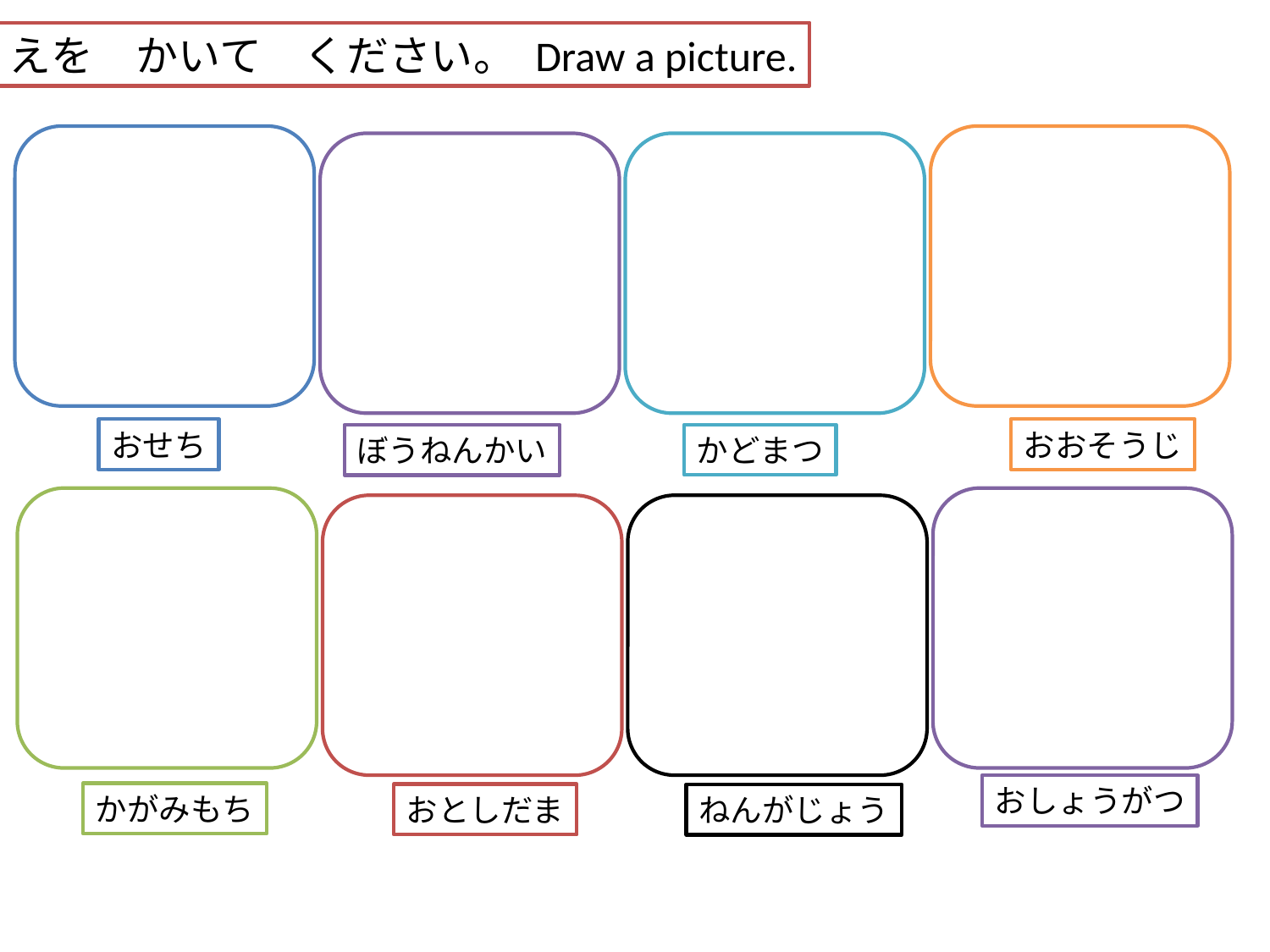

えを　かいて　ください。 Draw a picture.

おせち
おおそうじ
かどまつ
ぼうねんかい

おしょうがつ
かがみもち
おとしだま
ねんがじょう